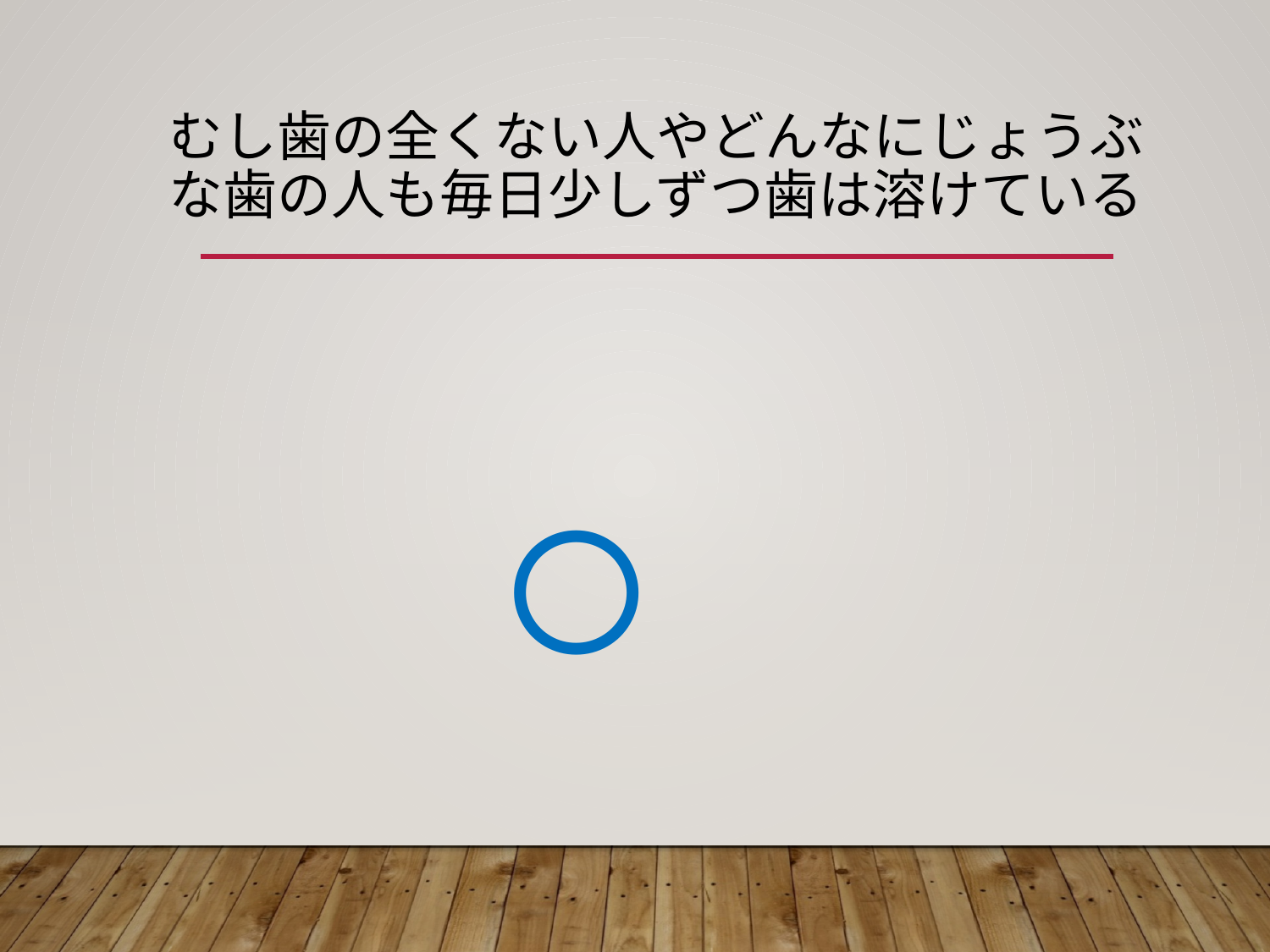

# むし歯の全くない人やどんなにじょうぶな歯の人も毎日少しずつ歯は溶けている
○